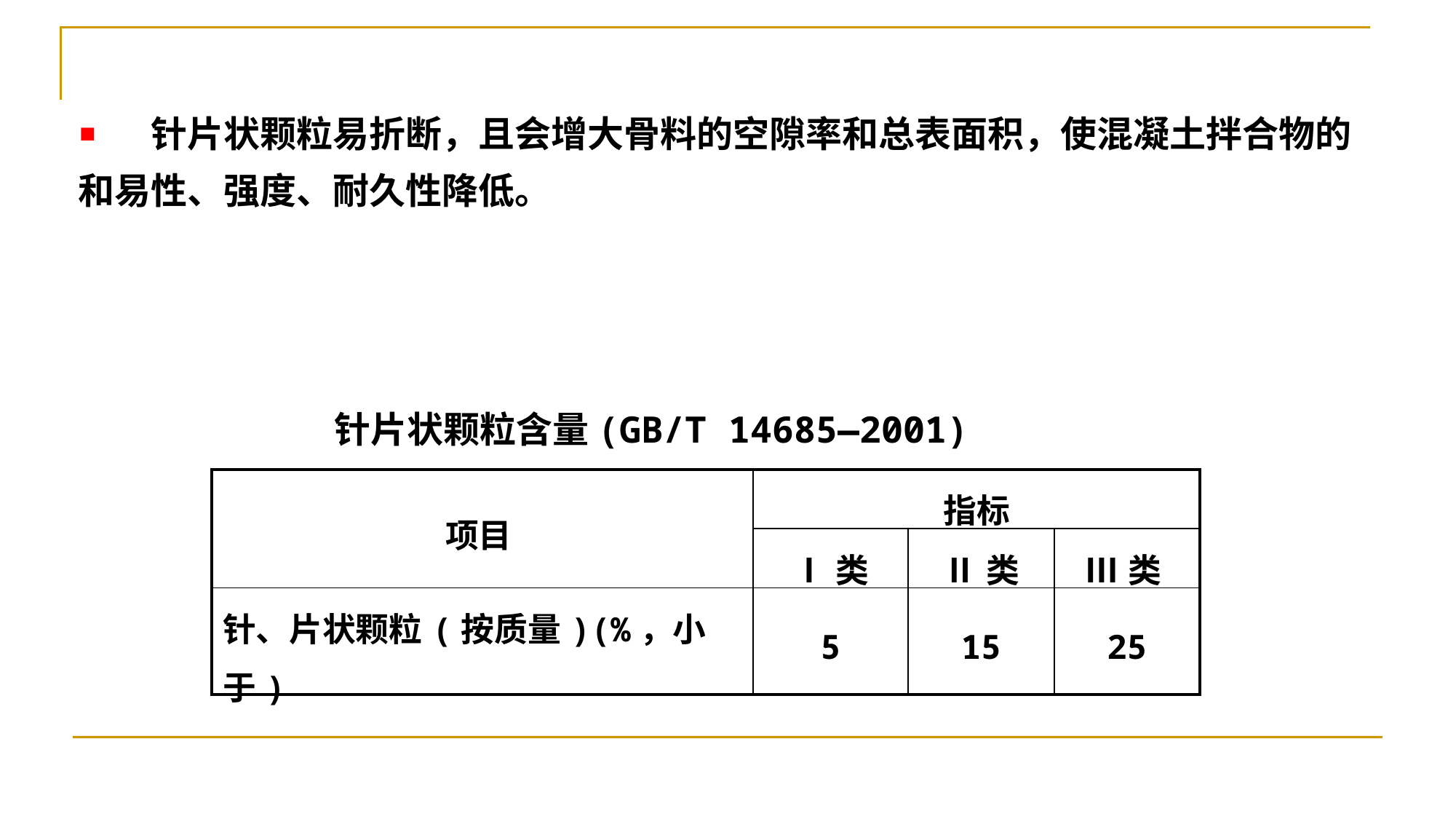

针片状颗粒易折断，且会增大骨料的空隙率和总表面积，使混凝土拌合物的和易性、强度、耐久性降低。
针片状颗粒含量(GB/T 14685—2001)
| 项目 | 指标 |  |  |
| --- | --- | --- | --- |
|  | Ⅰ类 | Ⅱ类 | Ⅲ类 |
| 针、片状颗粒(按质量)(%，小于) | 5 | 15 | 25 |